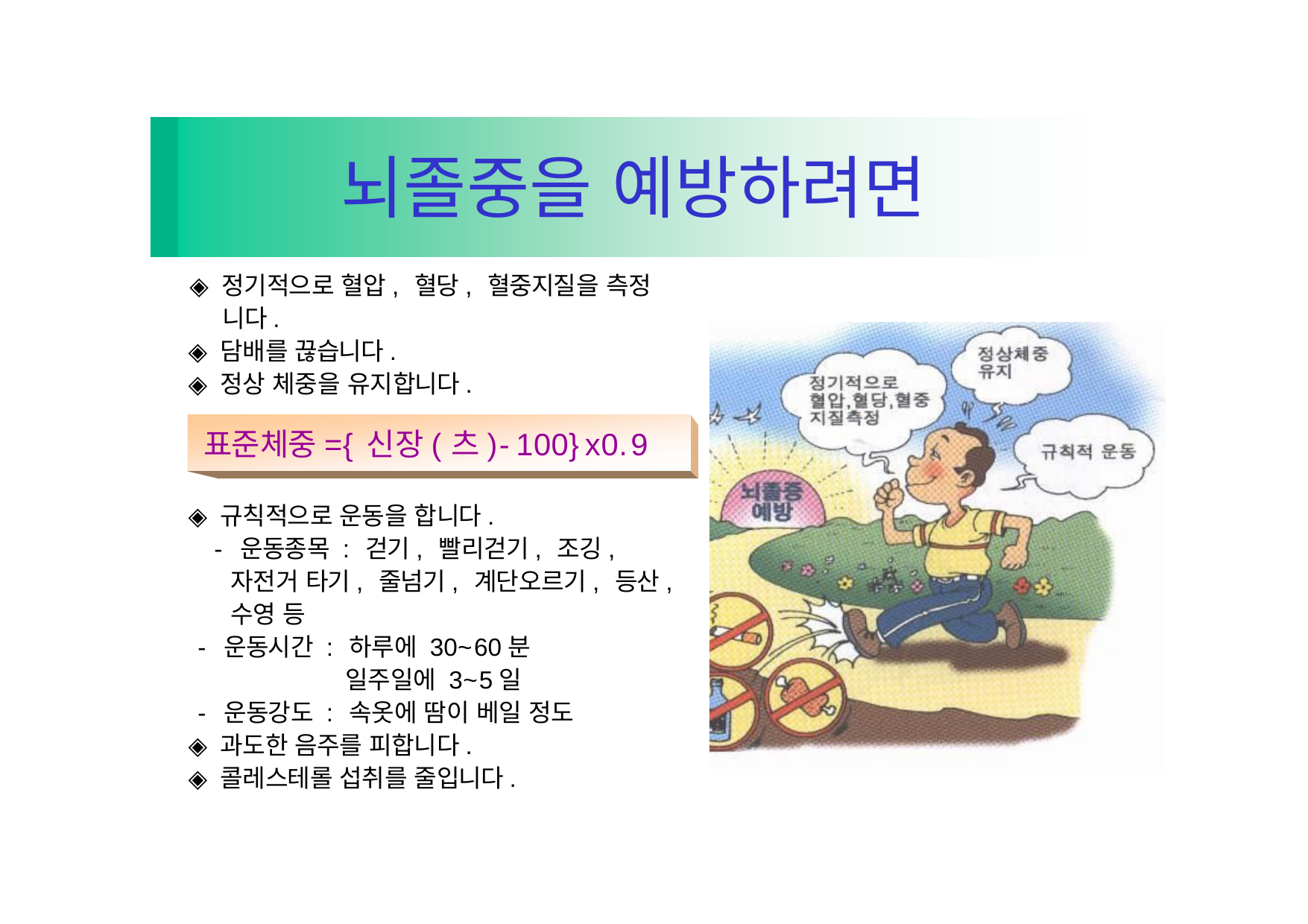

# 뇌졸중을 예방하려면
◈ 정기적으로 혈압, 혈당, 혈중지질을 측정 니다.
◈ 담배를 끊습니다.
◈ 정상 체중을 유지합니다.

표준체중={신장(츠)-100}x0.9

◈ 규칙적으로 운동을 합니다.
- 운동종목 : 걷기, 빨리걷기, 조깅, 자전거 타기, 줄넘기, 계단오르기, 등산, 수영 등
- 운동시간 : 하루에 30~60분
일주일에 3~5일
- 운동강도 : 속옷에 땀이 베일 정도
◈ 과도한 음주를 피합니다.
◈ 콜레스테롤 섭취를 줄입니다.